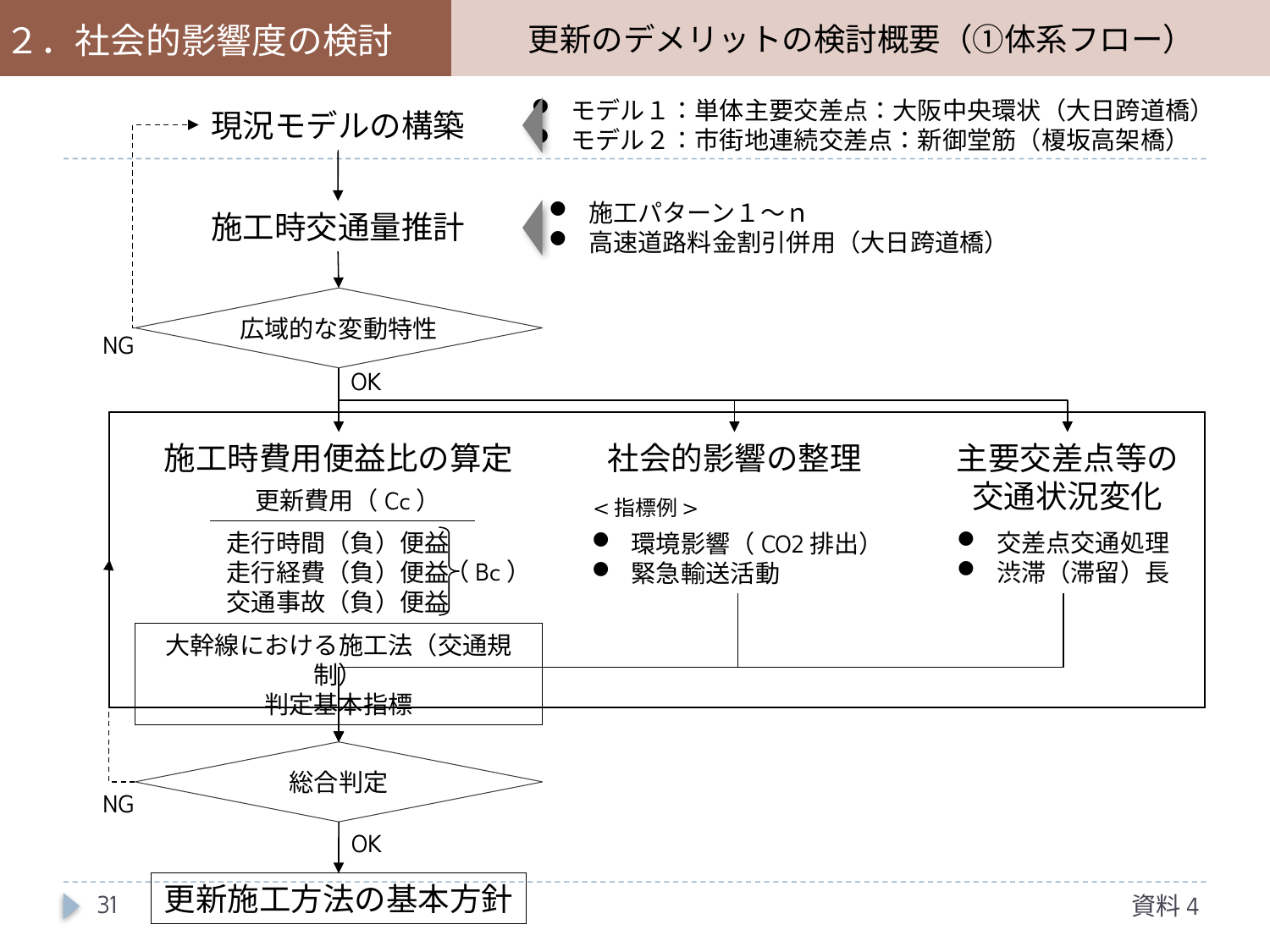

更新のデメリットの検討概要（①体系フロー）

２．社会的影響度の検討
モデル１：単体主要交差点：大阪中央環状（大日跨道橋）
モデル２：市街地連続交差点：新御堂筋（榎坂高架橋）
現況モデルの構築

施工パターン１～ｎ
高速道路料金割引併用（大日跨道橋）
施工時交通量推計

広域的な変動特性
NG
OK

施工時費用便益比の算定
社会的影響の整理
主要交差点等の
交通状況変化
更新費用（Cc）
<指標例>
走行時間（負）便益
走行経費（負）便益
交通事故（負）便益
交差点交通処理
渋滞（滞留）長
環境影響（CO2排出）
緊急輸送活動

（Bc）
大幹線における施工法（交通規制）
判定基本指標
総合判定
NG
OK
更新施工方法の基本方針
31
資料4